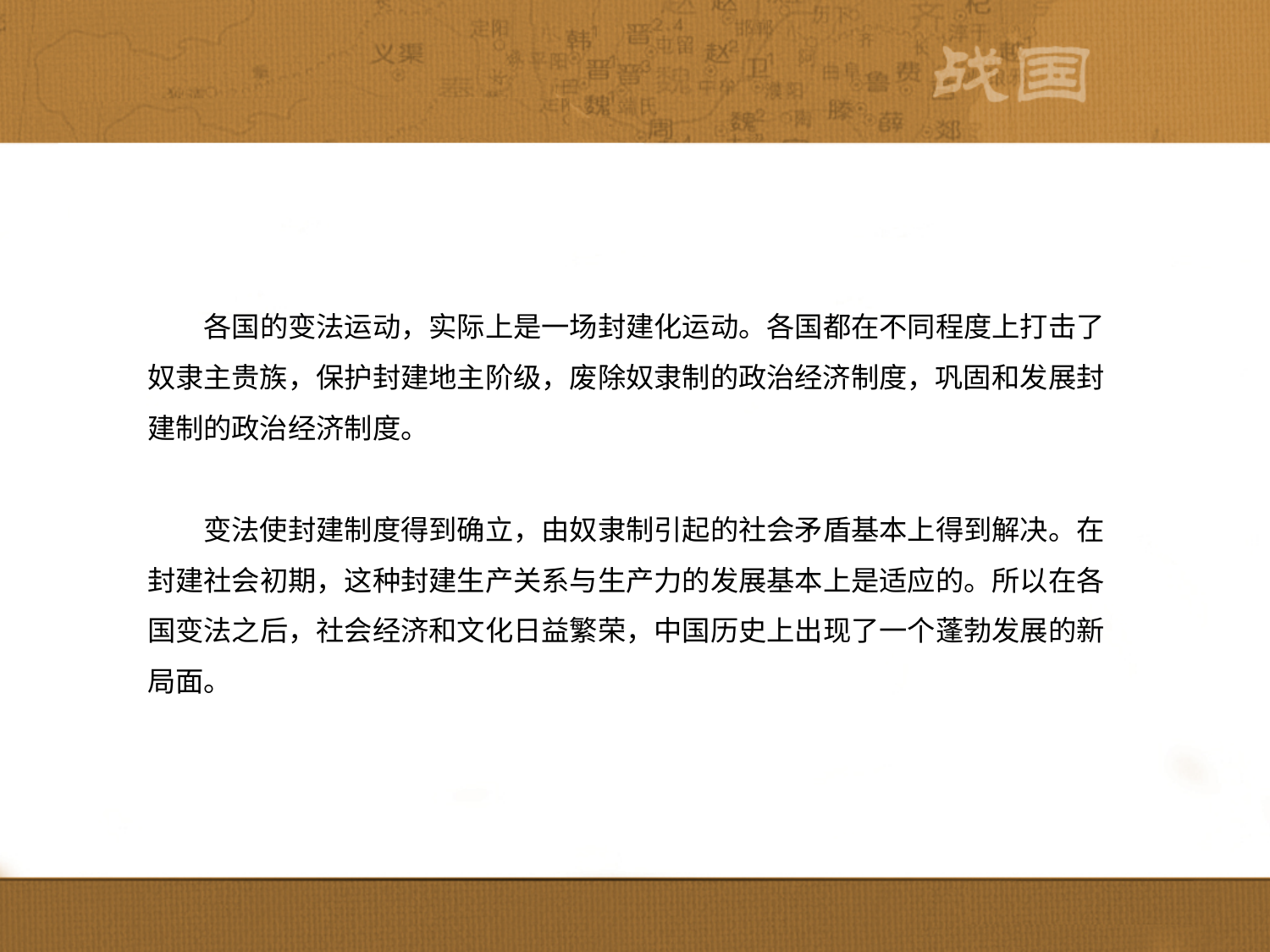

各国的变法运动，实际上是一场封建化运动。各国都在不同程度上打击了奴隶主贵族，保护封建地主阶级，废除奴隶制的政治经济制度，巩固和发展封建制的政治经济制度。

　　变法使封建制度得到确立，由奴隶制引起的社会矛盾基本上得到解决。在封建社会初期，这种封建生产关系与生产力的发展基本上是适应的。所以在各国变法之后，社会经济和文化日益繁荣，中国历史上出现了一个蓬勃发展的新局面。